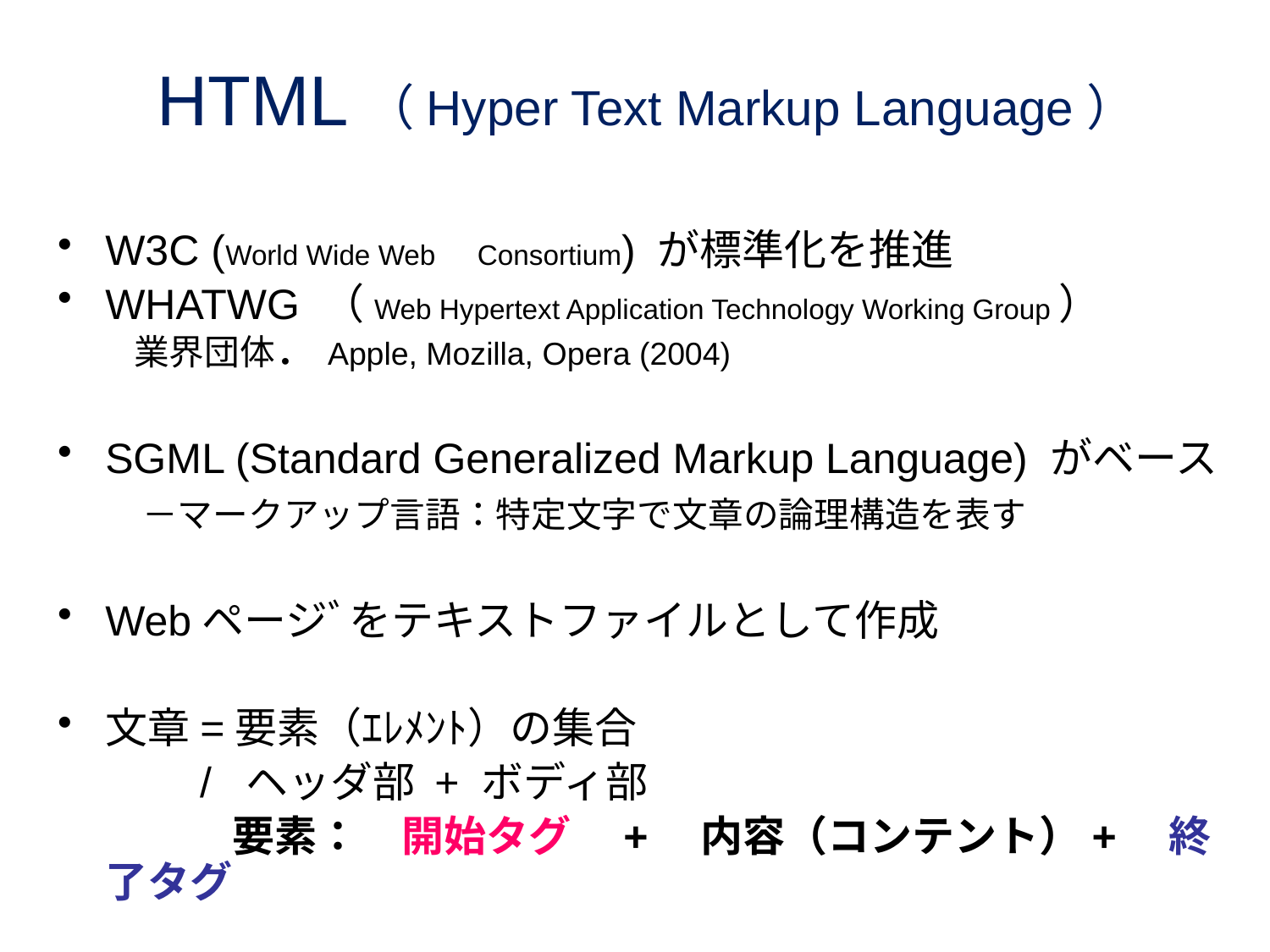

# HTML（Hyper Text Markup Language）
W3C (World Wide Web　Consortium) が標準化を推進
WHATWG （Web Hypertext Application Technology Working Group）
   業界団体．Apple, Mozilla, Opera (2004)

SGML (Standard Generalized Markup Language) がベース
　　－マークアップ言語：特定文字で文章の論理構造を表す

Webページﾞをテキストファイルとして作成

文章=要素（ｴﾚﾒﾝﾄ）の集合
            /  ヘッダ部 + ボディ部
	　　　要素：　開始タグ　+　内容（コンテント）+　終了タグ